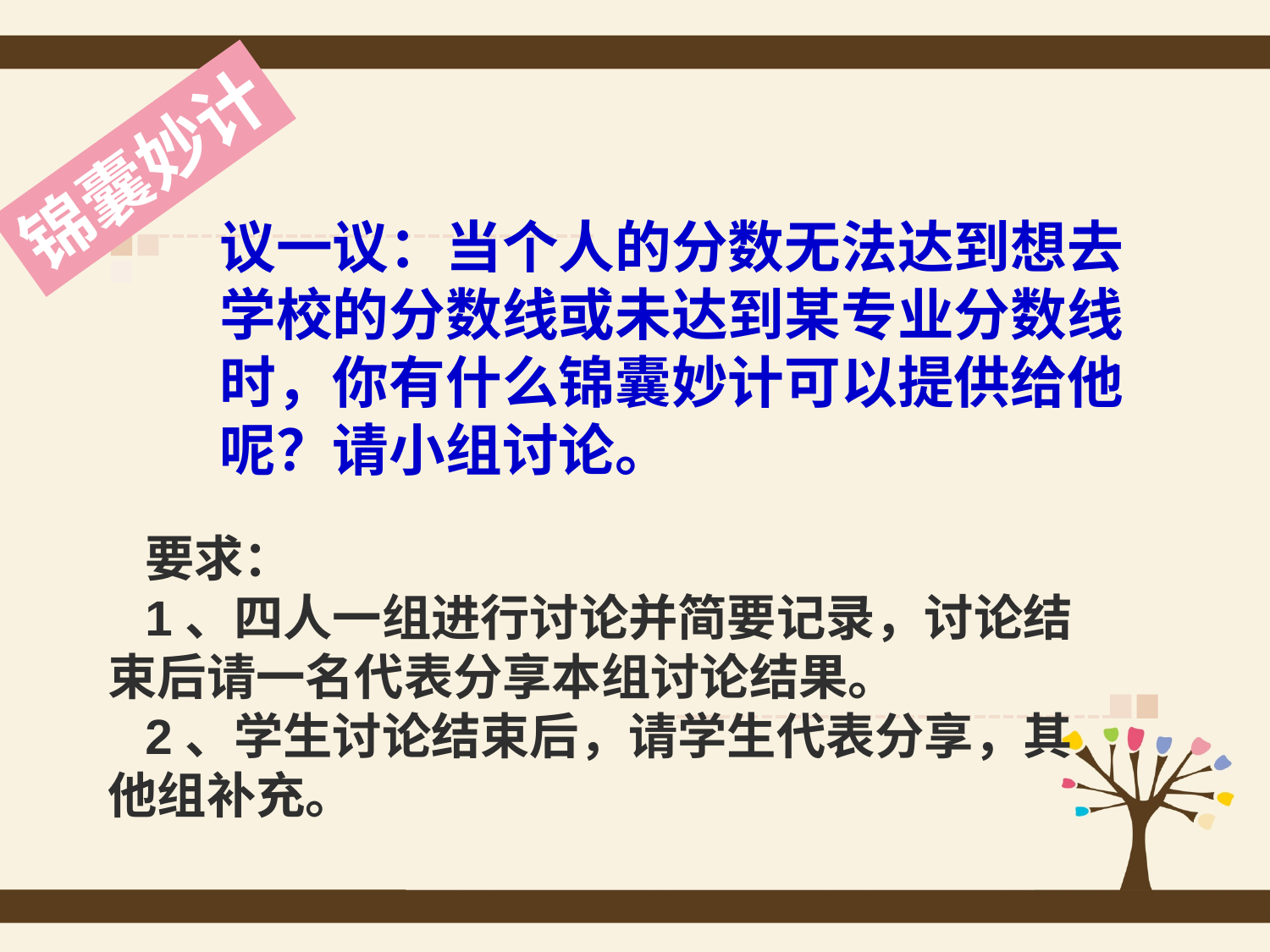

锦囊妙计
议一议：当个人的分数无法达到想去学校的分数线或未达到某专业分数线时，你有什么锦囊妙计可以提供给他呢？请小组讨论。
要求：
1、四人一组进行讨论并简要记录，讨论结束后请一名代表分享本组讨论结果。
2、学生讨论结束后，请学生代表分享，其他组补充。